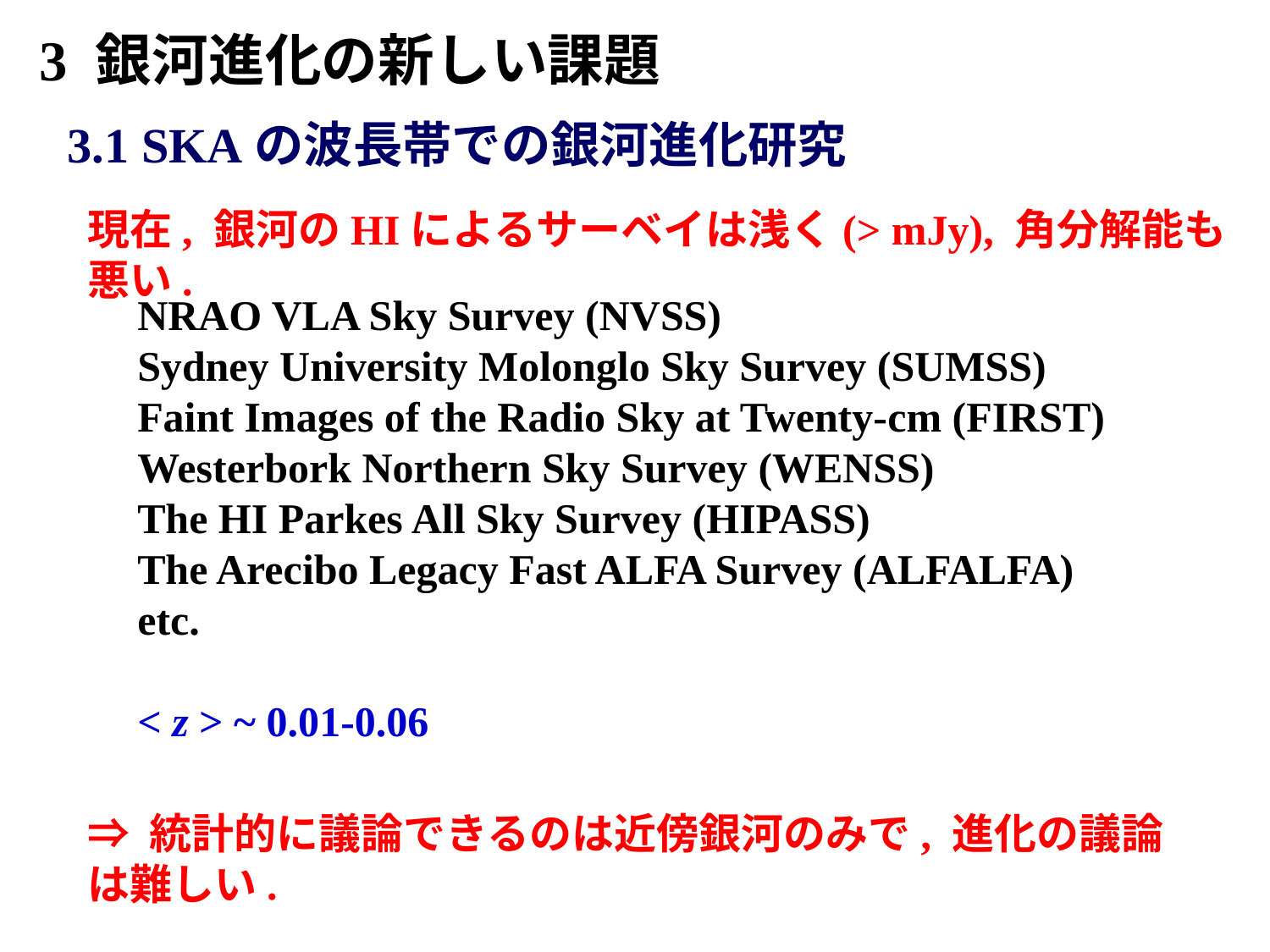

3 銀河進化の新しい課題
3.1 SKAの波長帯での銀河進化研究
現在, 銀河のHIによるサーベイは浅く(> mJy), 角分解能も悪い.
NRAO VLA Sky Survey (NVSS)
Sydney University Molonglo Sky Survey (SUMSS)
Faint Images of the Radio Sky at Twenty-cm (FIRST)
Westerbork Northern Sky Survey (WENSS)
The HI Parkes All Sky Survey (HIPASS)
The Arecibo Legacy Fast ALFA Survey (ALFALFA) etc.

< z > ~ 0.01-0.06
⇒ 統計的に議論できるのは近傍銀河のみで, 進化の議論は難しい.